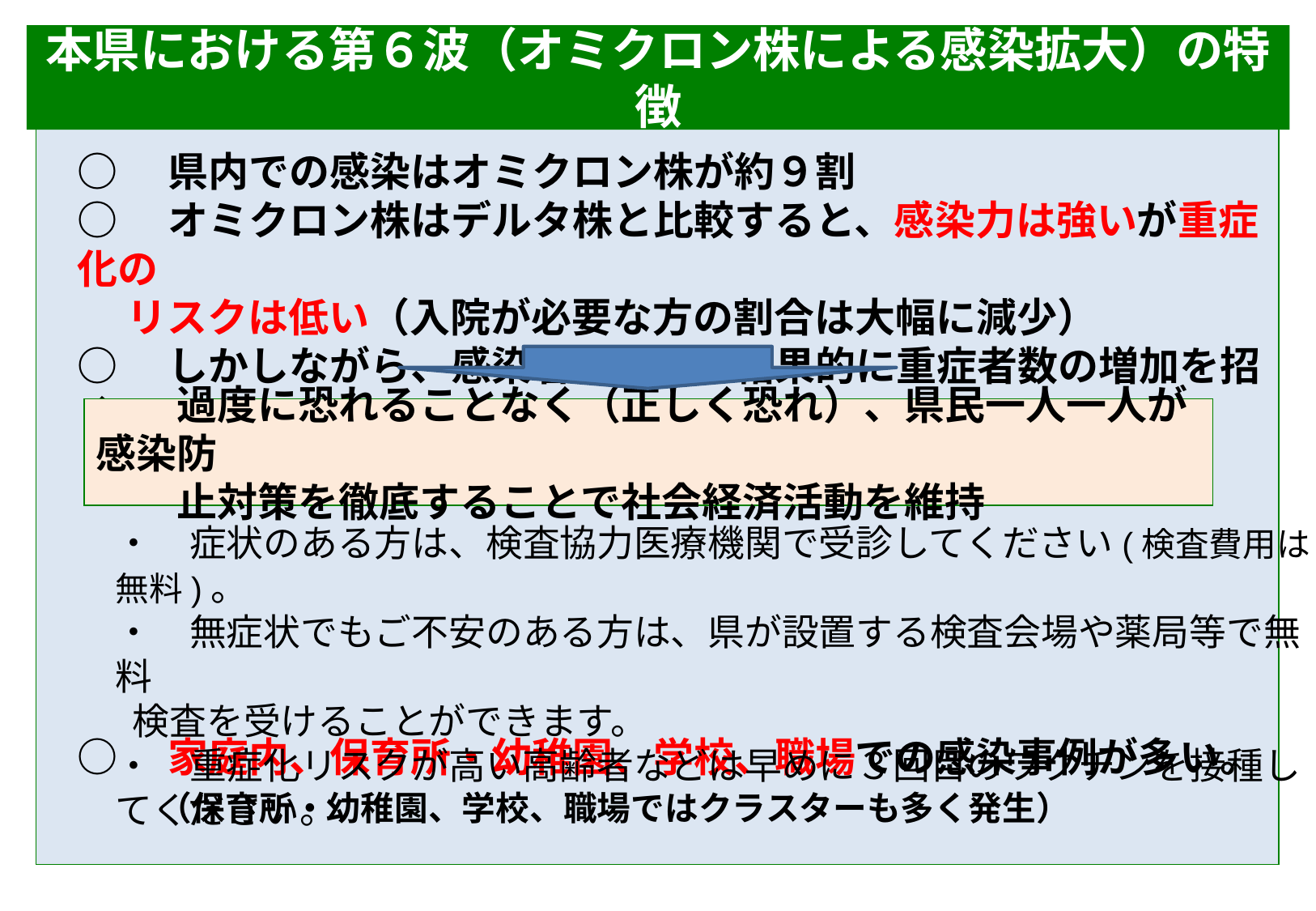

本県における第６波（オミクロン株による感染拡大）の特徴

○　県内での感染はオミクロン株が約９割
○　オミクロン株はデルタ株と比較すると、感染力は強いが重症化の
　 リスクは低い（入院が必要な方の割合は大幅に減少）
○　しかしながら、感染者の拡大は結果的に重症者数の増加を招く

　　過度に恐れることなく（正しく恐れ）、県民一人一人が感染防
　　止対策を徹底することで社会経済活動を維持
・　症状のある方は、検査協力医療機関で受診してください(検査費用は無料)。
・　無症状でもご不安のある方は、県が設置する検査会場や薬局等で無料
 検査を受けることができます。
・　重症化リスクが高い高齢者などは早めに３回目のワクチンを接種してください。
○　家庭内、保育所・幼稚園、学校、職場での感染事例が多い。
　　（保育所・幼稚園、学校、職場ではクラスターも多く発生）
・　家庭、保育所・幼稚園、学校では基本的な感染防止対策を徹底
・　職場では、出勤者数削減や人との接触機会を低減する取組を推進